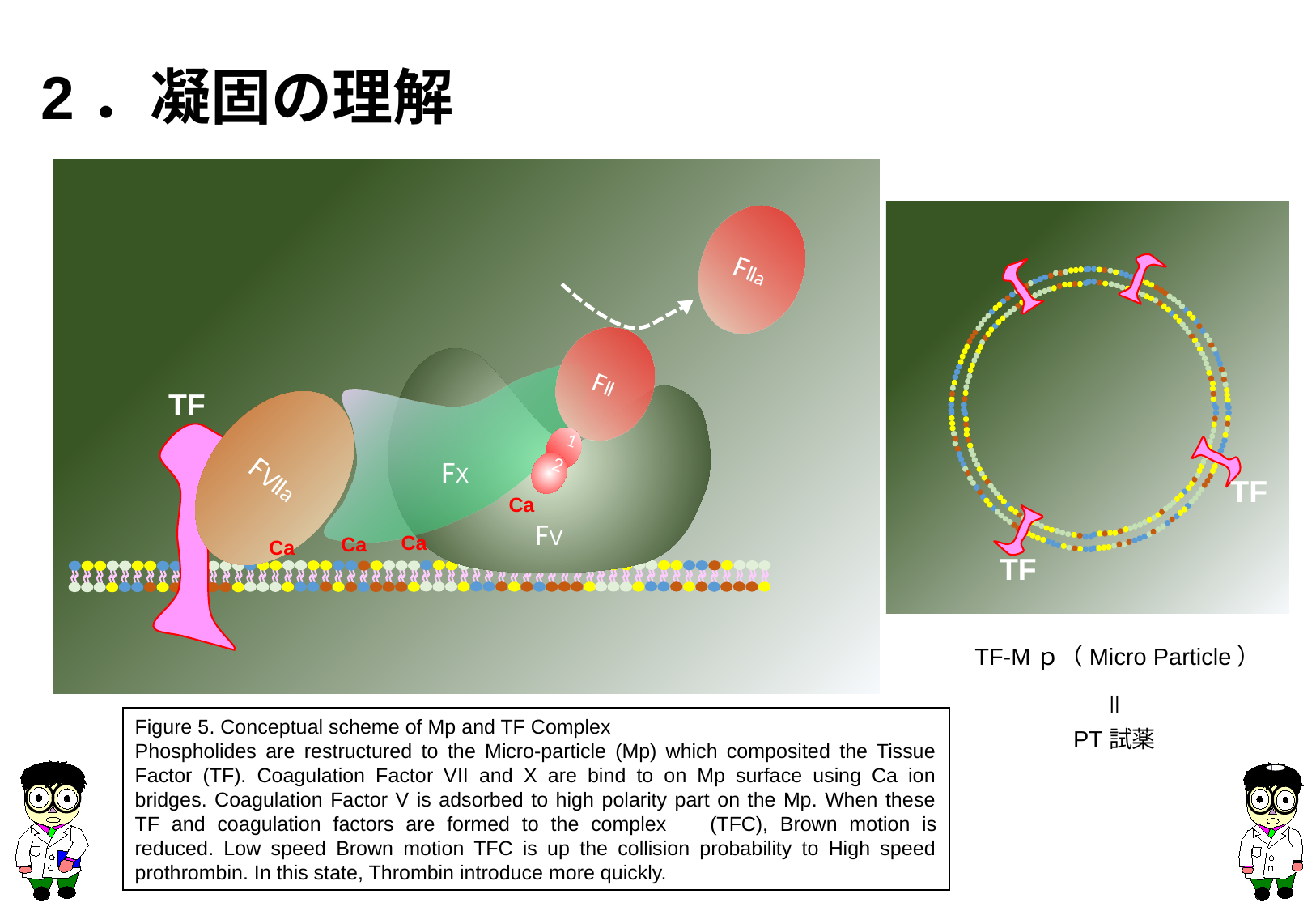

2．凝固の理解

FⅡa

TF

TF

FⅡ
1

2

FⅤ

FⅩ
FⅦa
TF

Ca
Ca
Ca
Ca

TF-Mｐ（Micro Particle）
＝
Figure 5. Conceptual scheme of Mp and TF Complex
Phospholides are restructured to the Micro-particle (Mp) which composited the Tissue Factor (TF). Coagulation Factor VII and X are bind to on Mp surface using Ca ion bridges. Coagulation Factor V is adsorbed to high polarity part on the Mp. When these TF and coagulation factors are formed to the complex　(TFC), Brown motion is reduced. Low speed Brown motion TFC is up the collision probability to High speed prothrombin. In this state, Thrombin introduce more quickly.
PT試薬